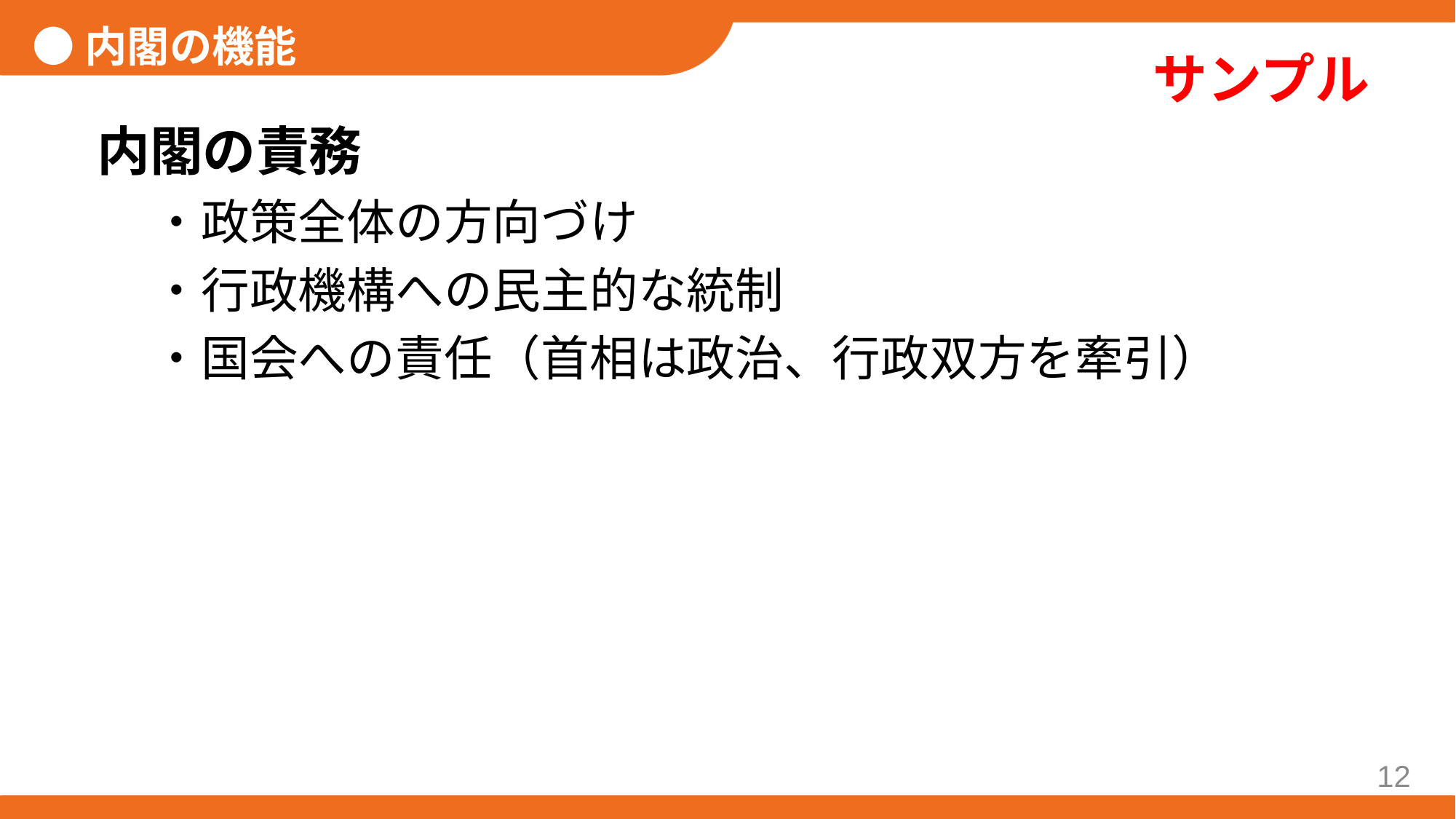

●内閣の機能
内閣の責務
・政策全体の方向づけ
・行政機構への民主的な統制
・国会への責任（首相は政治、行政双方を牽引）